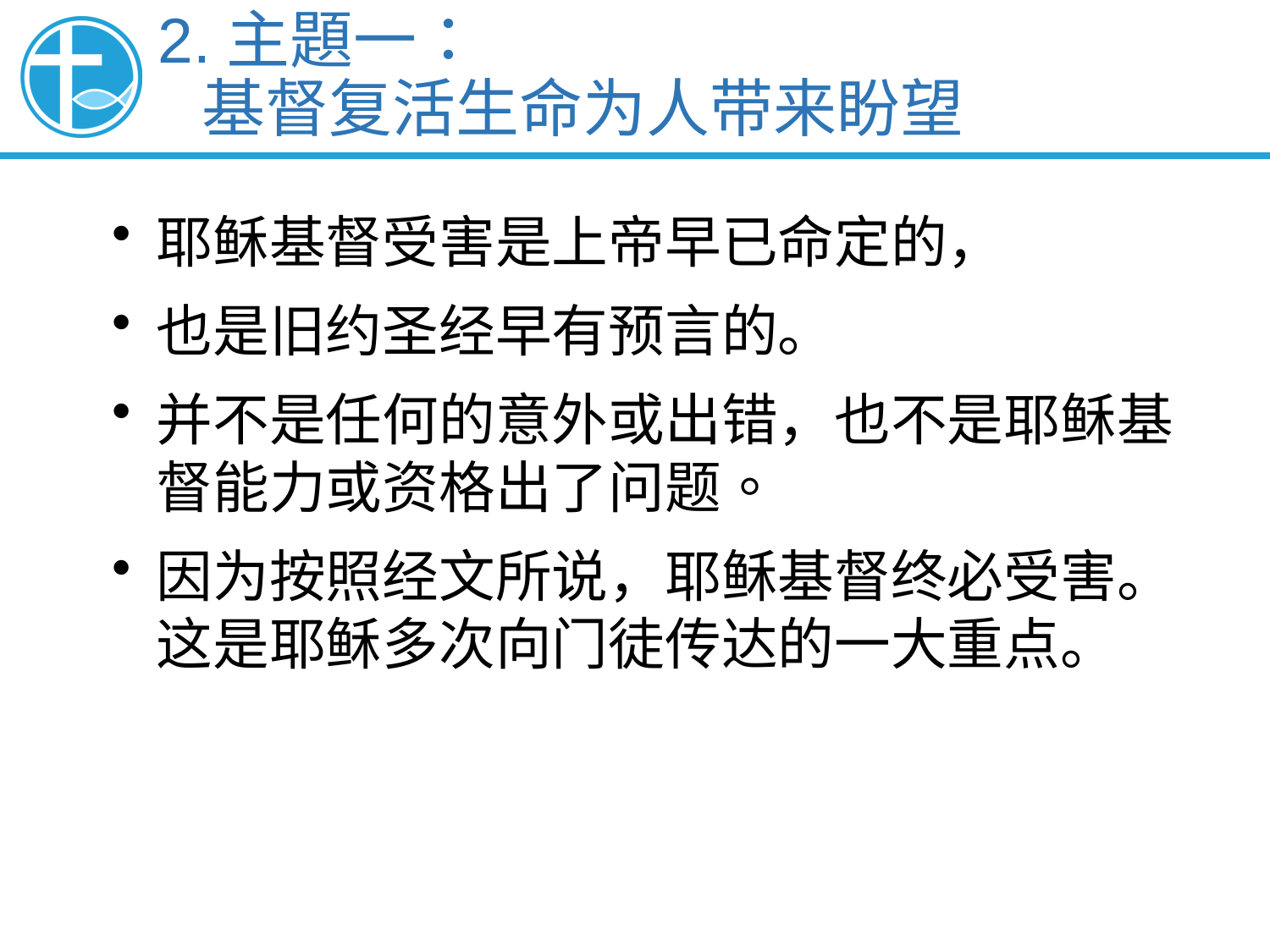

2.主題一：
  基督复活生命为人带来盼望
耶稣基督受害是上帝早已命定的，
也是旧约圣经早有预言的。
并不是任何的意外或出错，也不是耶稣基督能力或资格出了问题。
因为按照经文所说，耶稣基督终必受害。这是耶稣多次向门徒传达的一大重点。